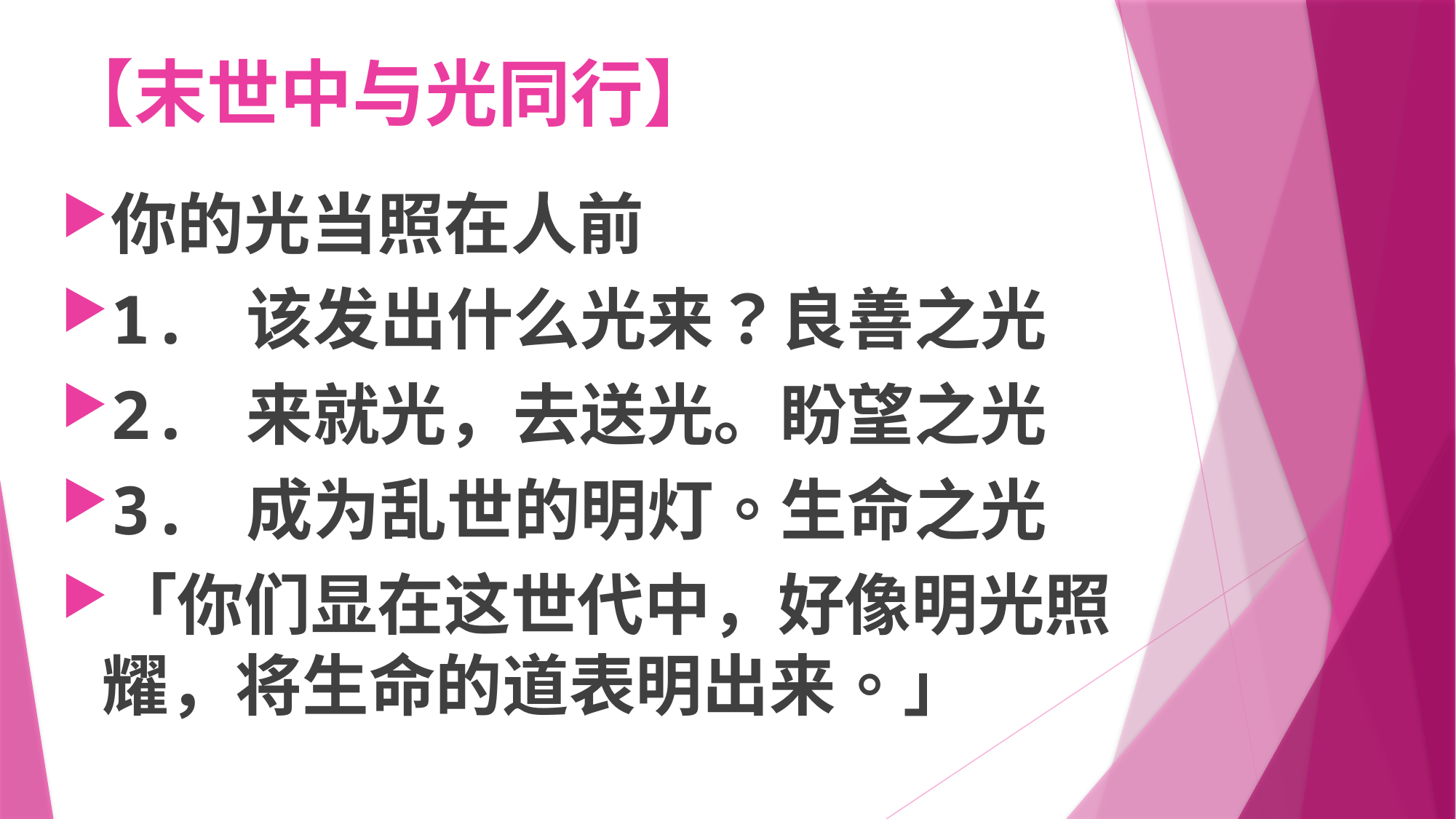

# 【末世中与光同行】
你的光当照在人前
1. 该发出什么光来？良善之光
2. 来就光，去送光。盼望之光
3. 成为乱世的明灯。生命之光
「你们显在这世代中，好像明光照耀，将生命的道表明出来。」